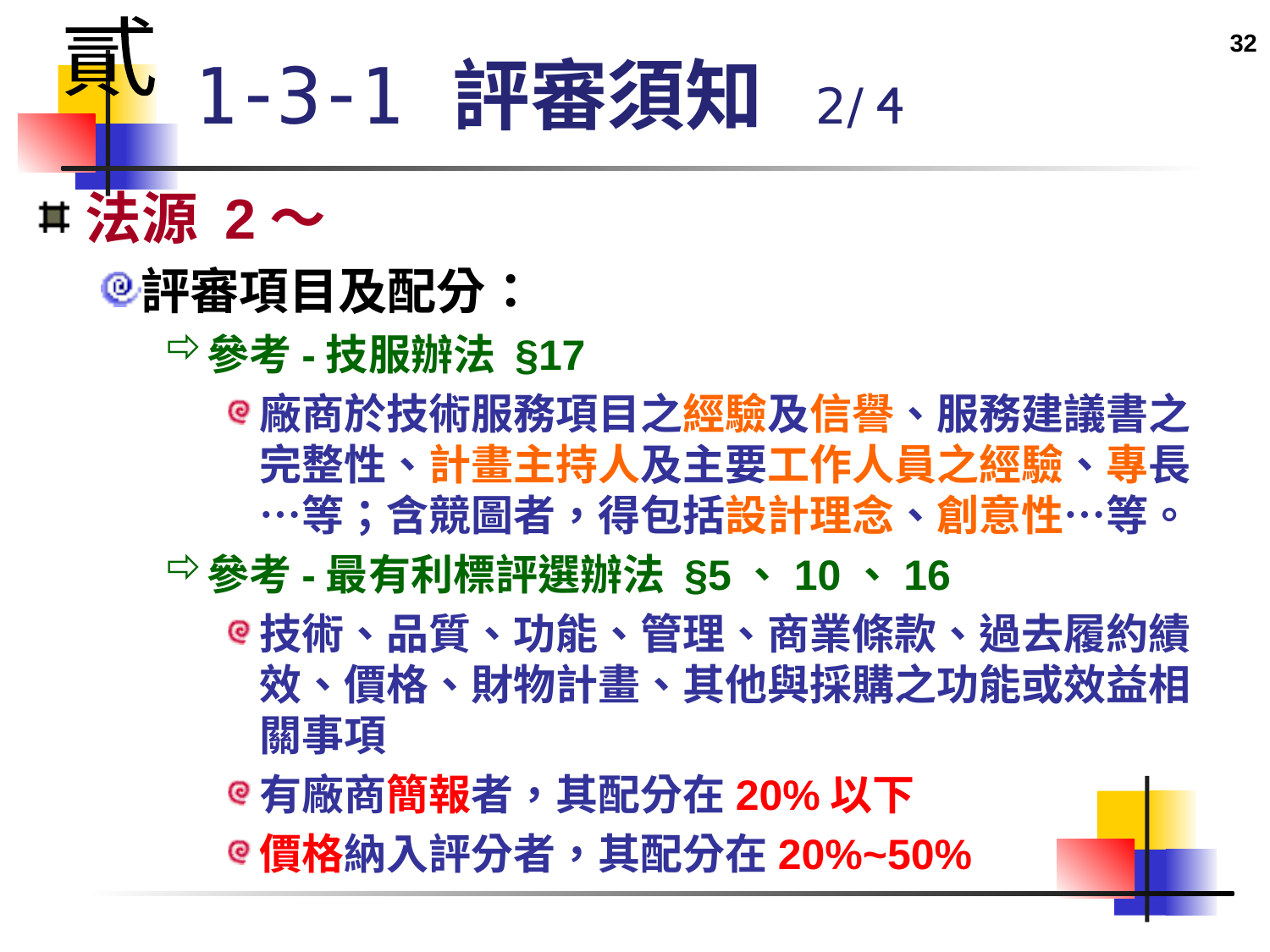

32
貳
# 1-3-1 評審須知  2/4
法源 2～
評審項目及配分：
參考-技服辦法 §17
廠商於技術服務項目之經驗及信譽、服務建議書之完整性、計畫主持人及主要工作人員之經驗、專長…等；含競圖者，得包括設計理念、創意性…等。
參考-最有利標評選辦法 §5、10、16
技術、品質、功能、管理、商業條款、過去履約績效、價格、財物計畫、其他與採購之功能或效益相關事項
有廠商簡報者，其配分在20%以下
價格納入評分者，其配分在20%~50%